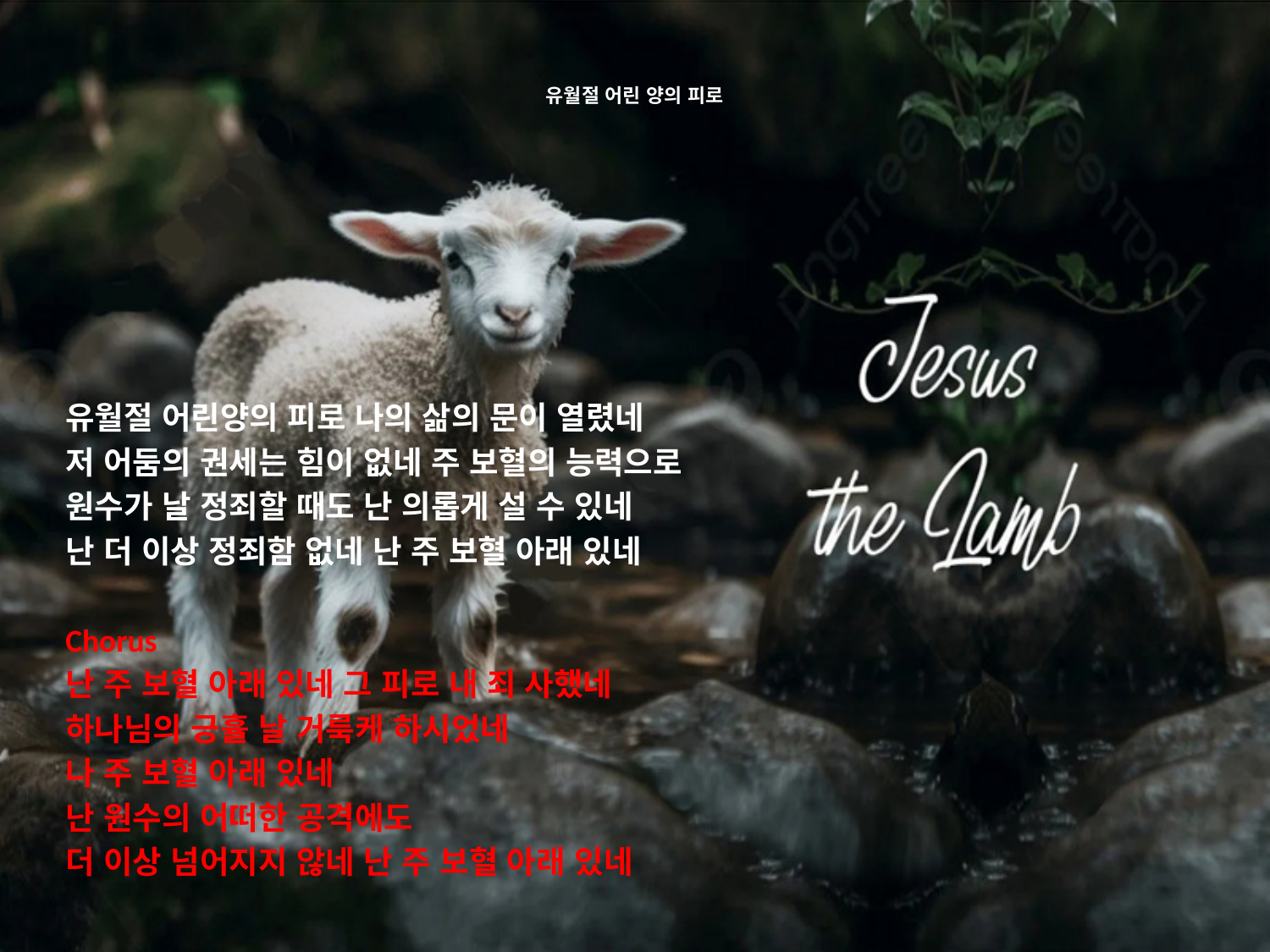

# 유월절 어린 양의 피로
유월절 어린양의 피로 나의 삶의 문이 열렸네
저 어둠의 권세는 힘이 없네 주 보혈의 능력으로
원수가 날 정죄할 때도 난 의롭게 설 수 있네
난 더 이상 정죄함 없네 난 주 보혈 아래 있네

Chorus
난 주 보혈 아래 있네 그 피로 내 죄 사했네
하나님의 긍휼 날 거룩케 하시었네
나 주 보혈 아래 있네
난 원수의 어떠한 공격에도
더 이상 넘어지지 않네 난 주 보혈 아래 있네